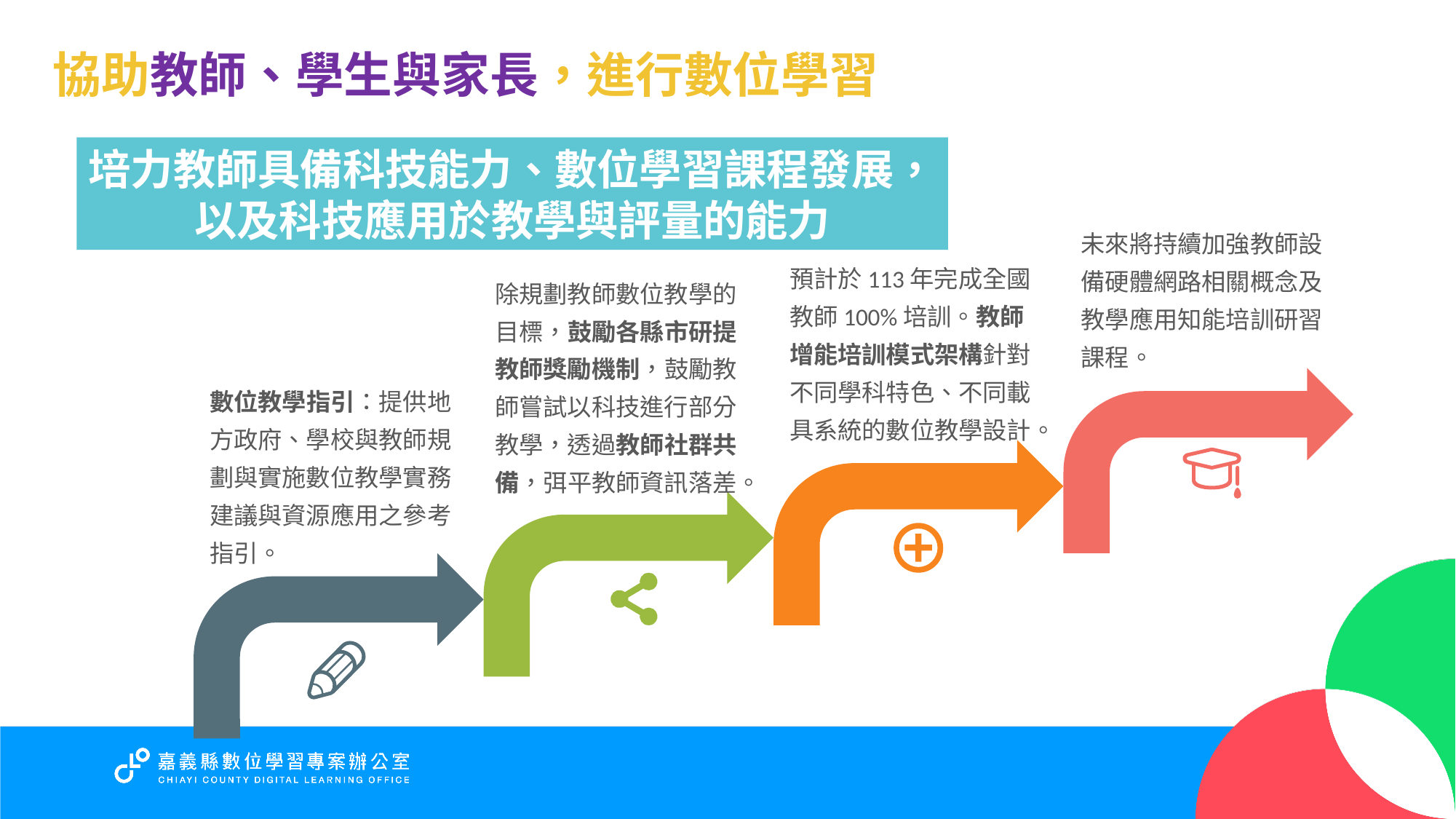

# 協助教師、學生與家長，進行數位學習
培力教師具備科技能力、數位學習課程發展，以及科技應用於教學與評量的能力
未來將持續加強教師設備硬體網路相關概念及教學應用知能培訓研習課程。
預計於113年完成全國教師100%培訓。教師增能培訓模式架構針對不同學科特色、不同載具系統的數位教學設計。
除規劃教師數位教學的目標，鼓勵各縣市研提教師獎勵機制，鼓勵教師嘗試以科技進行部分教學，透過教師社群共備，弭平教師資訊落差。

數位教學指引：提供地方政府、學校與教師規劃與實施數位教學實務建議與資源應用之參考指引。